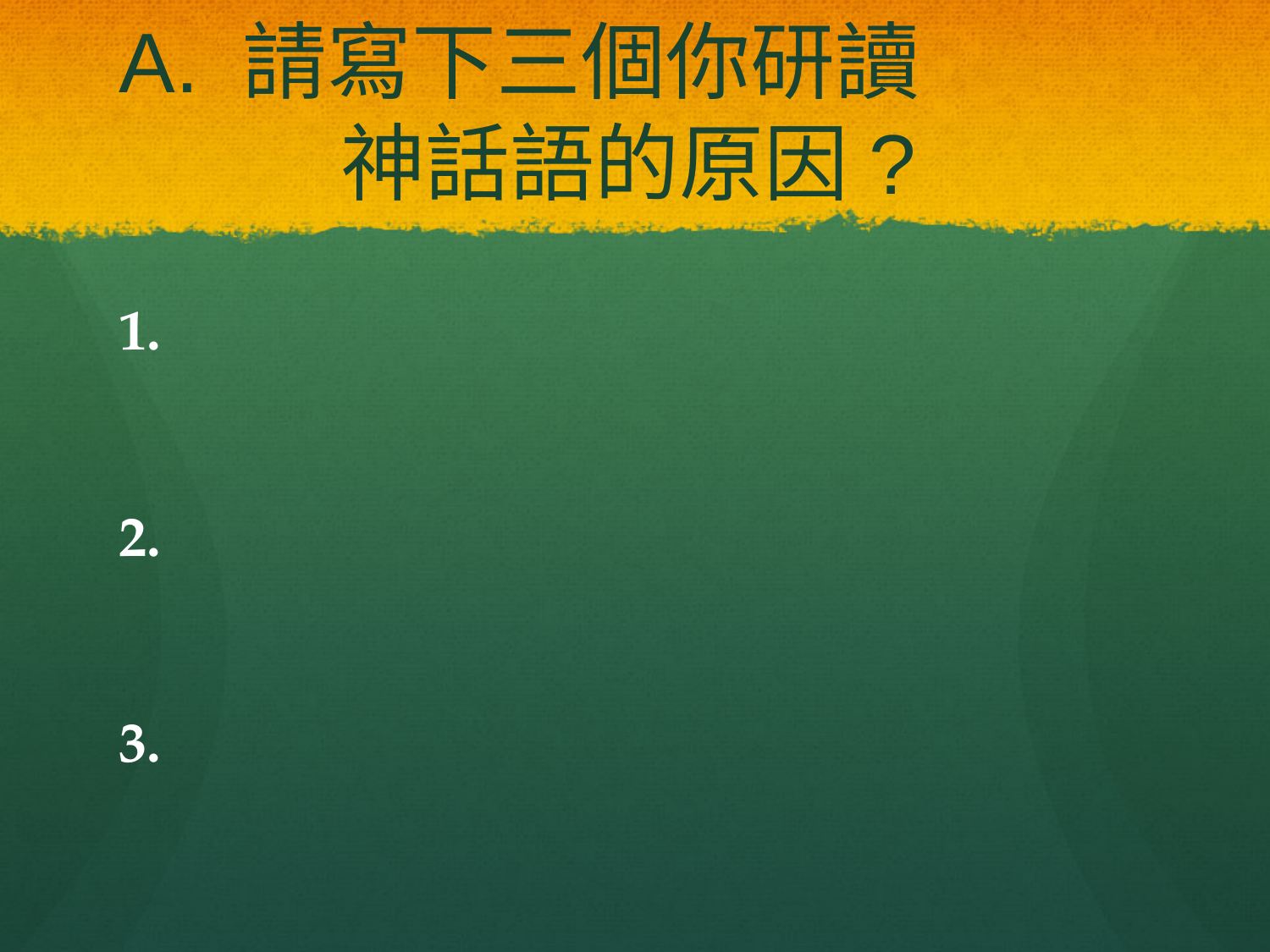

# A. 請寫下三個你研讀        		     神話語的原因?
1.

2.

3.